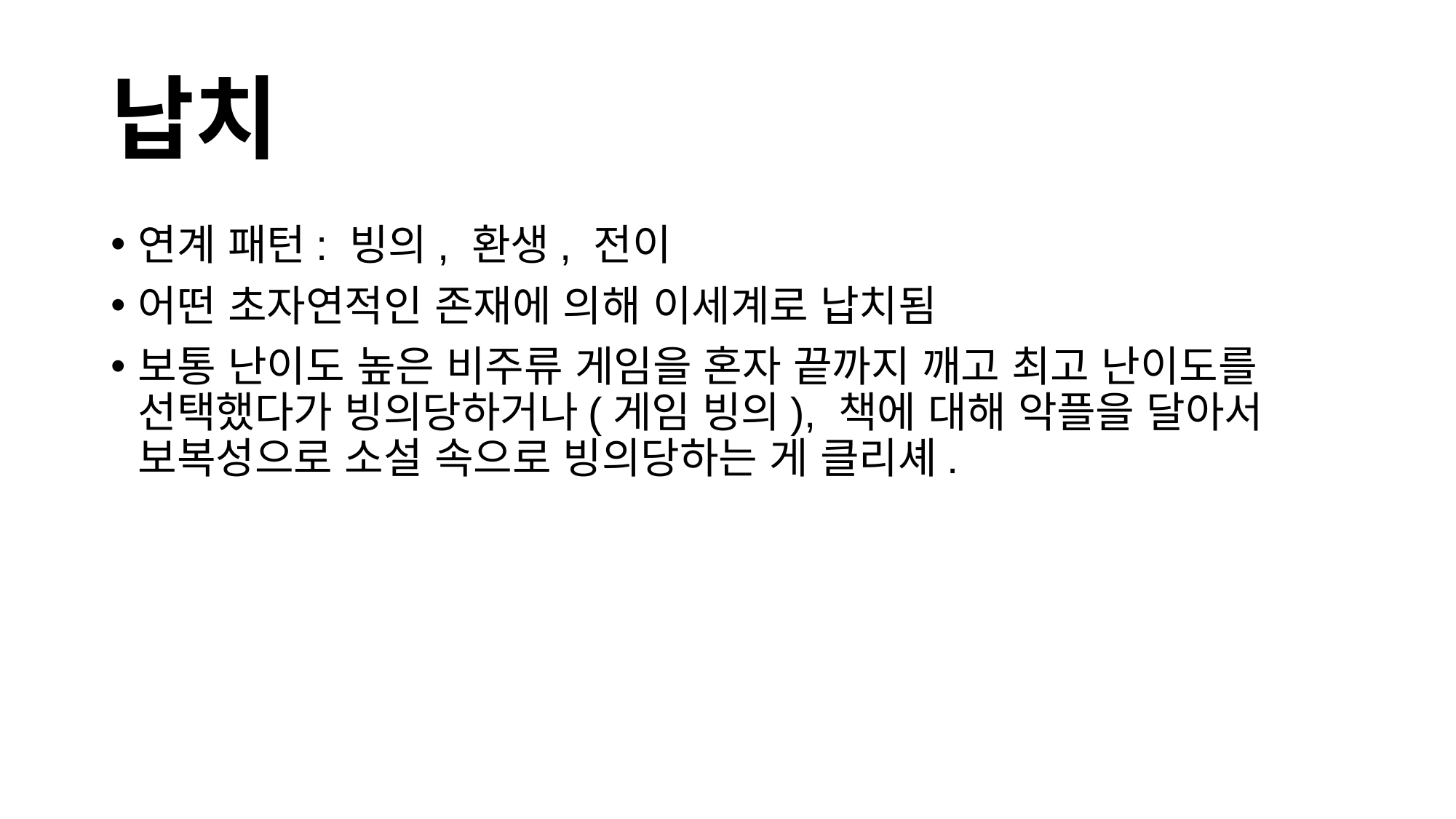

# 납치
연계 패턴: 빙의, 환생, 전이
어떤 초자연적인 존재에 의해 이세계로 납치됨
보통 난이도 높은 비주류 게임을 혼자 끝까지 깨고 최고 난이도를 선택했다가 빙의당하거나(게임 빙의), 책에 대해 악플을 달아서 보복성으로 소설 속으로 빙의당하는 게 클리셰.